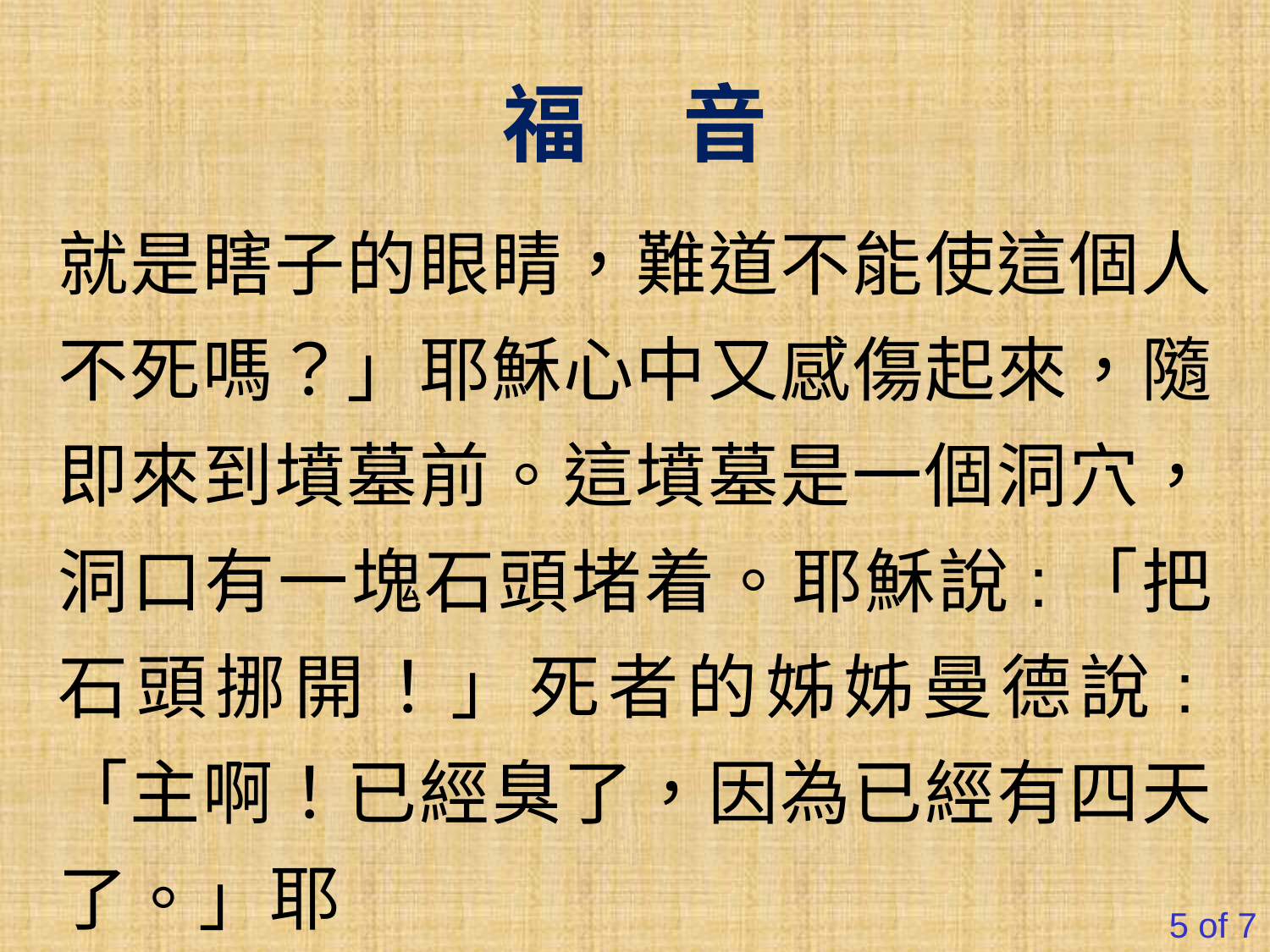

福     音

就是瞎子的眼睛，難道不能使這個人不死嗎？」耶穌心中又感傷起來，隨即來到墳墓前。這墳墓是一個洞穴，洞口有一塊石頭堵着。耶穌說:「把石頭挪開！」死者的姊姊曼德說:「主啊！已經臭了，因為已經有四天了。」耶
穌說:「我不是告訴過你：如果你信，
5 of 7